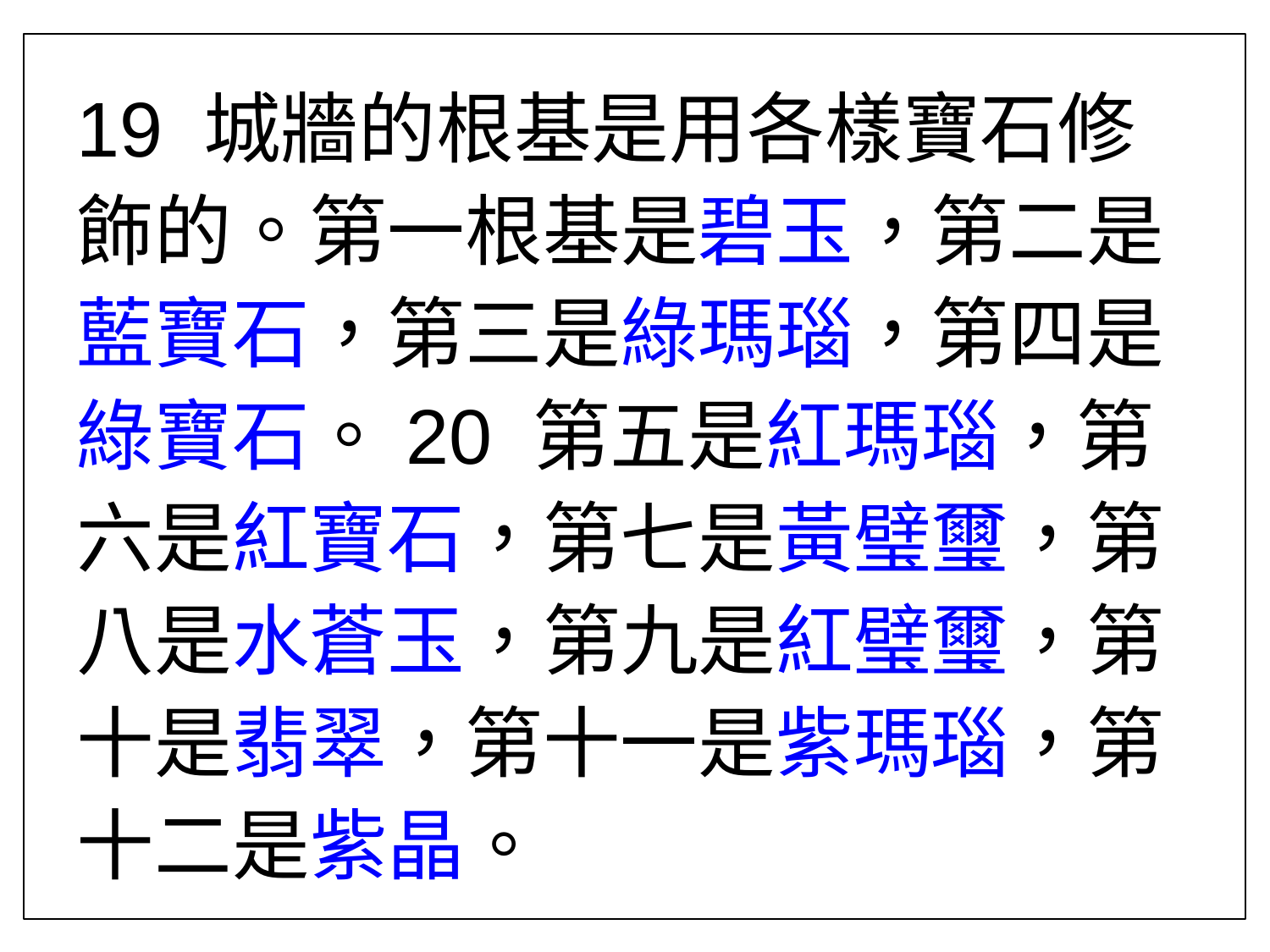

19 城牆的根基是用各樣寶石修飾的。第一根基是碧玉，第二是藍寶石，第三是綠瑪瑙，第四是綠寶石。20 第五是紅瑪瑙，第六是紅寶石，第七是黃璧璽，第八是水蒼玉，第九是紅璧璽，第十是翡翠，第十一是紫瑪瑙，第十二是紫晶。